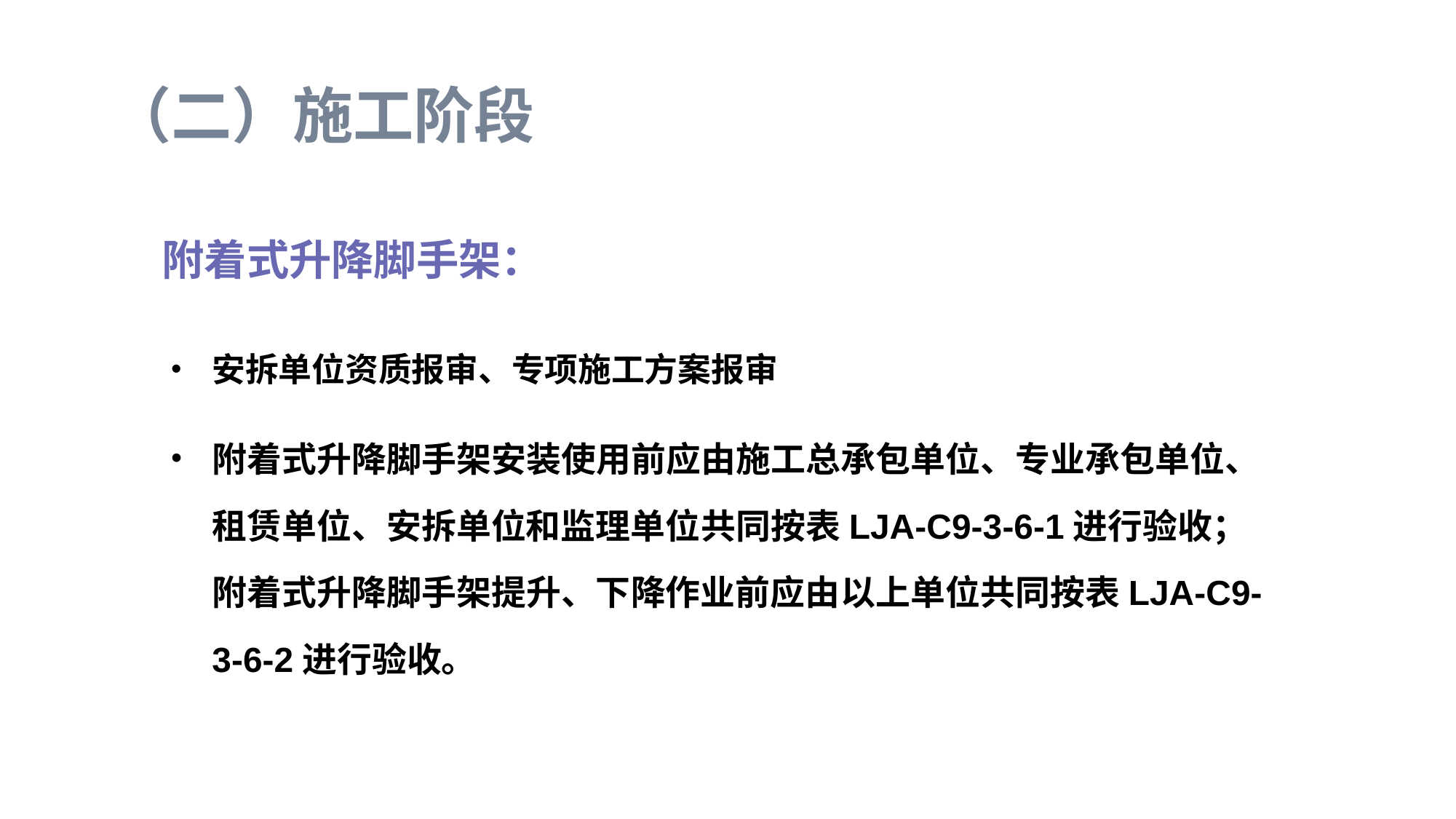

# （二）施工阶段
  附着式升降脚手架：

安拆单位资质报审、专项施工方案报审

附着式升降脚手架安装使用前应由施工总承包单位、专业承包单位、租赁单位、安拆单位和监理单位共同按表LJA-C9-3-6-1进行验收；附着式升降脚手架提升、下降作业前应由以上单位共同按表LJA-C9-3-6-2进行验收。